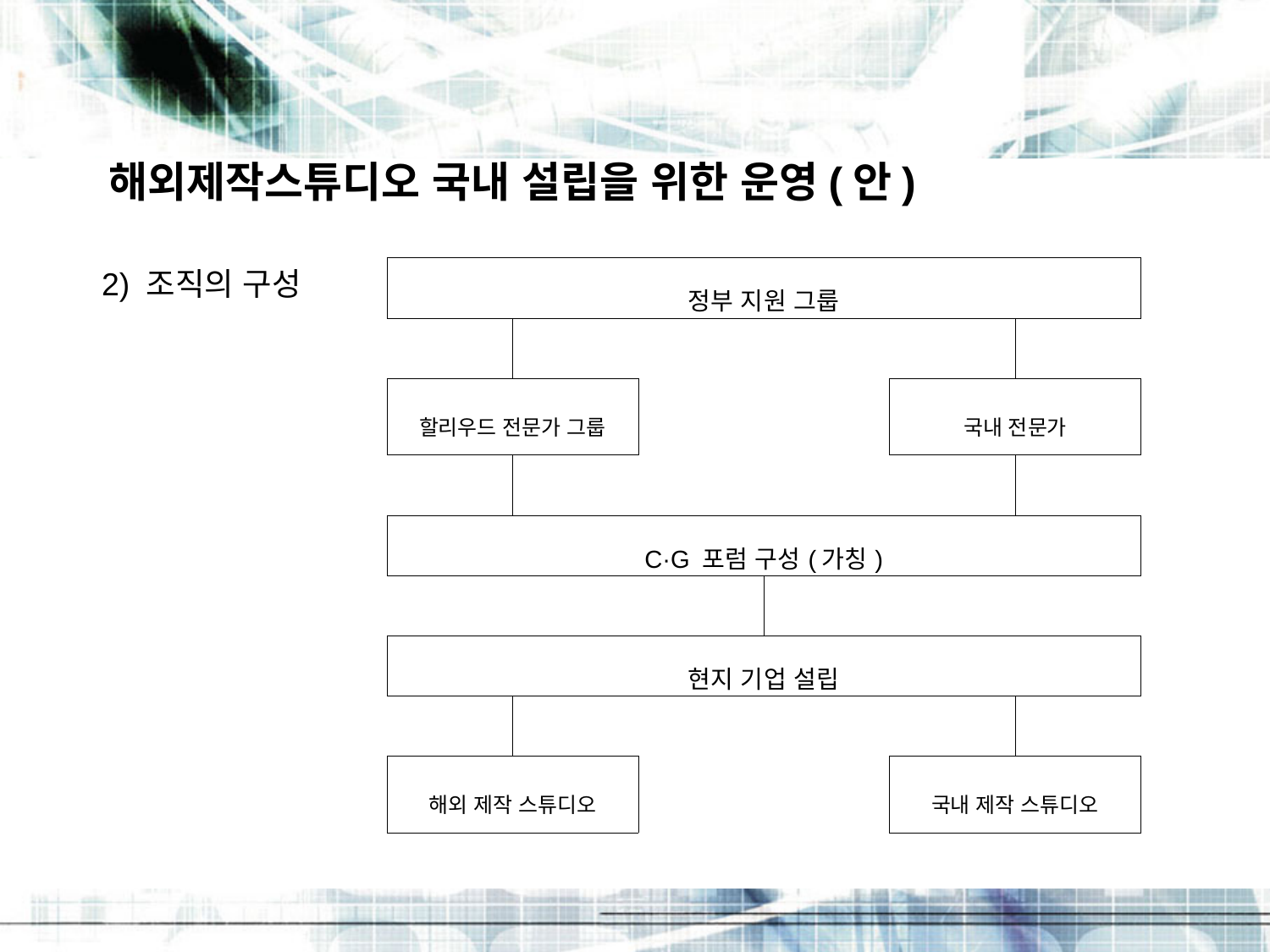

해외제작스튜디오 국내 설립을 위한 운영(안)
2) 조직의 구성
| 정부 지원 그룹 |  |  |  |  |  |
| --- | --- | --- | --- | --- | --- |
|  |  |  |  |  |  |
| 할리우드 전문가 그룹 |  |  |  | 국내 전문가 |  |
|  |  |  |  |  |  |
| C·G 포럼 구성(가칭) |  |  |  |  |  |
|  |  |  |  |  |  |
| 현지 기업 설립 |  |  |  |  |  |
|  |  |  |  |  |  |
| 해외 제작 스튜디오 |  |  |  | 국내 제작 스튜디오 |  |